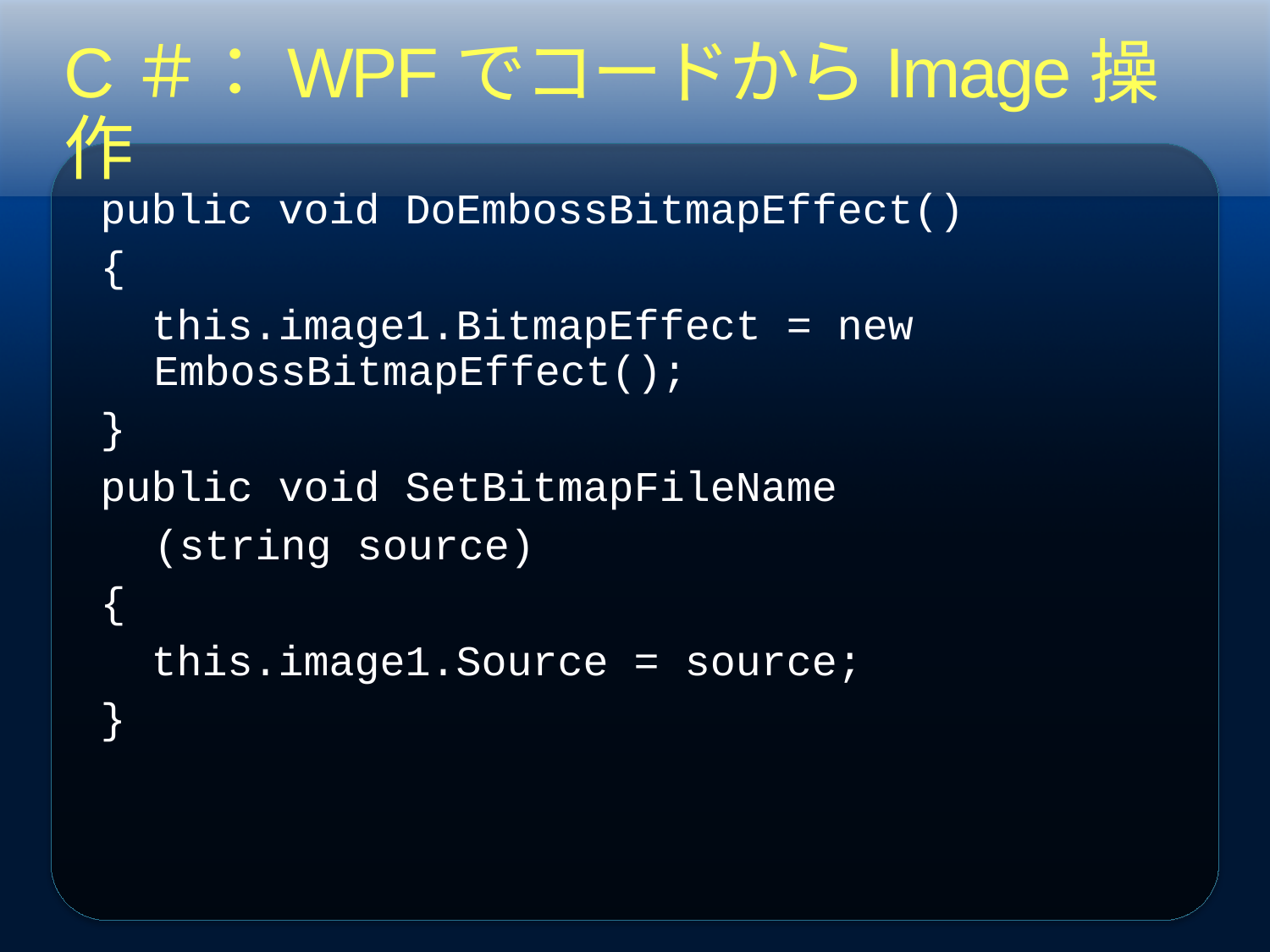

# C＃：WPFでコードからImage操作

public void DoEmbossBitmapEffect()
{
  this.image1.BitmapEffect = new 	EmbossBitmapEffect();
}
public void SetBitmapFileName
	(string source)
{
  this.image1.Source = source;
}